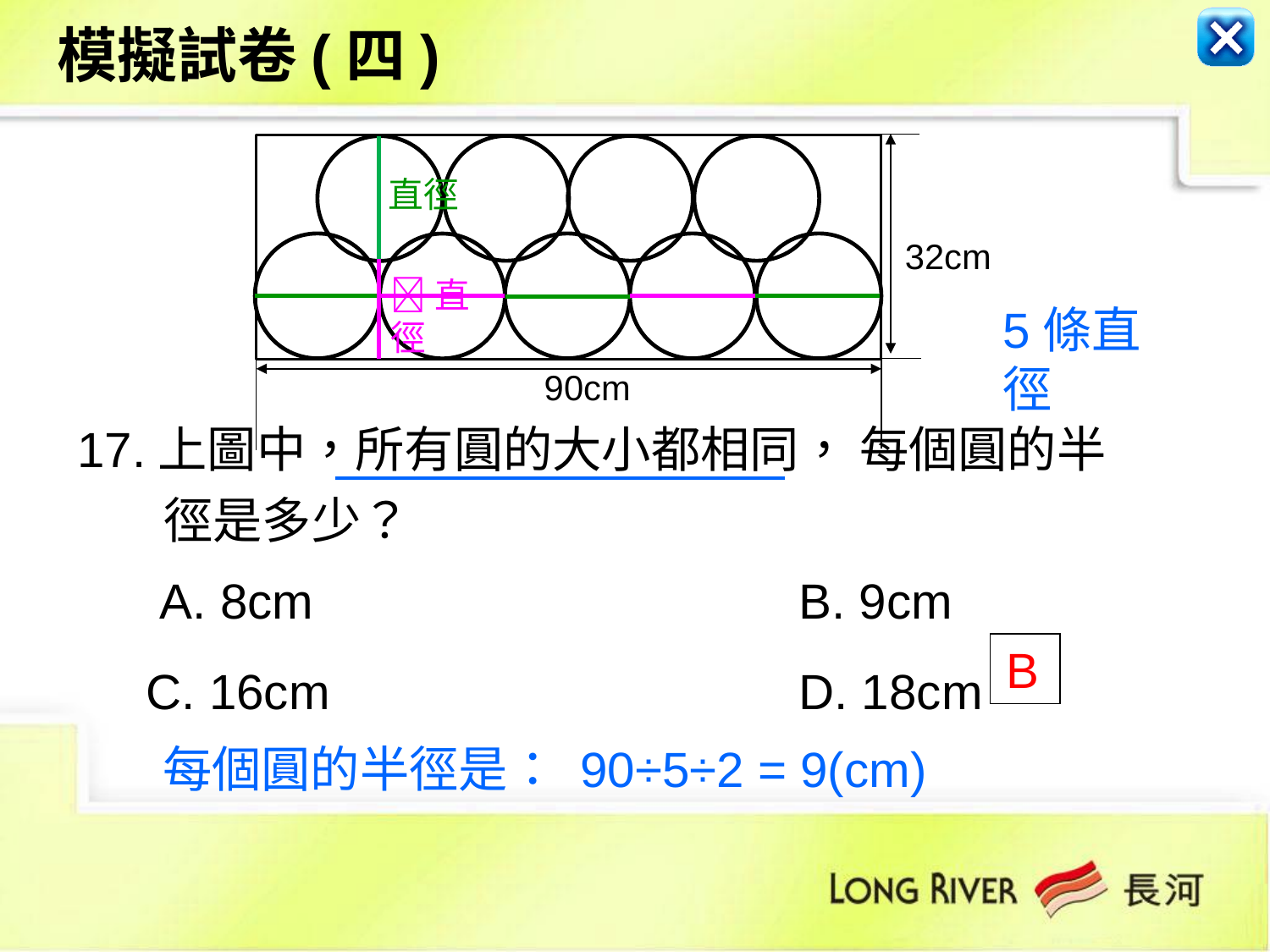

模擬試卷(四)
32cm

90cm

直徑

<直徑
5條直徑
17.上圖中，所有圓的大小都相同， 每個圓的半徑是多少？
      A. 8cm				B. 9cm
     C. 16cm				D. 18cm

 B
每個圓的半徑是： 90÷5÷2 = 9(cm)